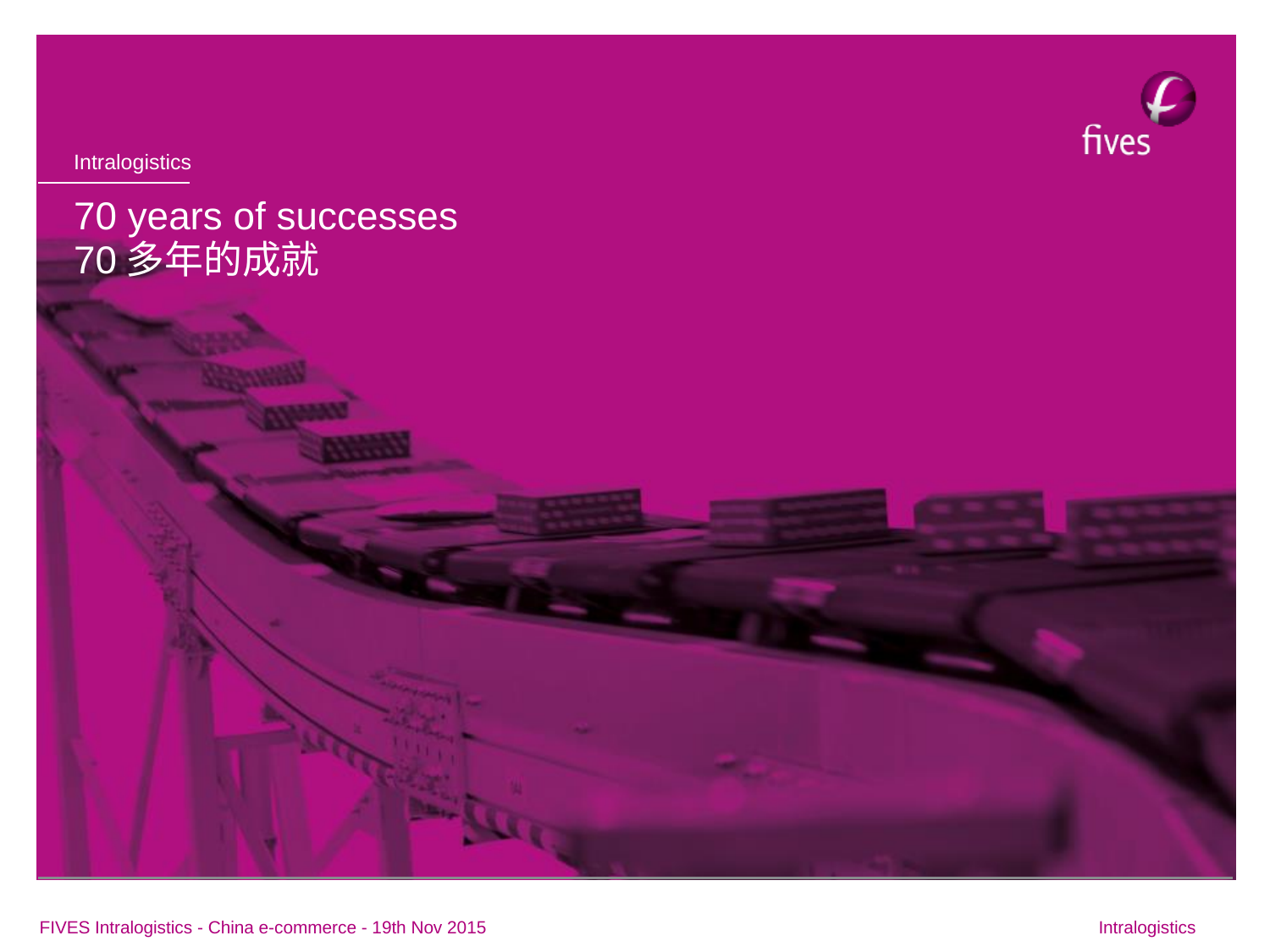

# 70 years of successes 70多年的成就

FIVES Intralogistics - China e-commerce - 19th Nov 2015